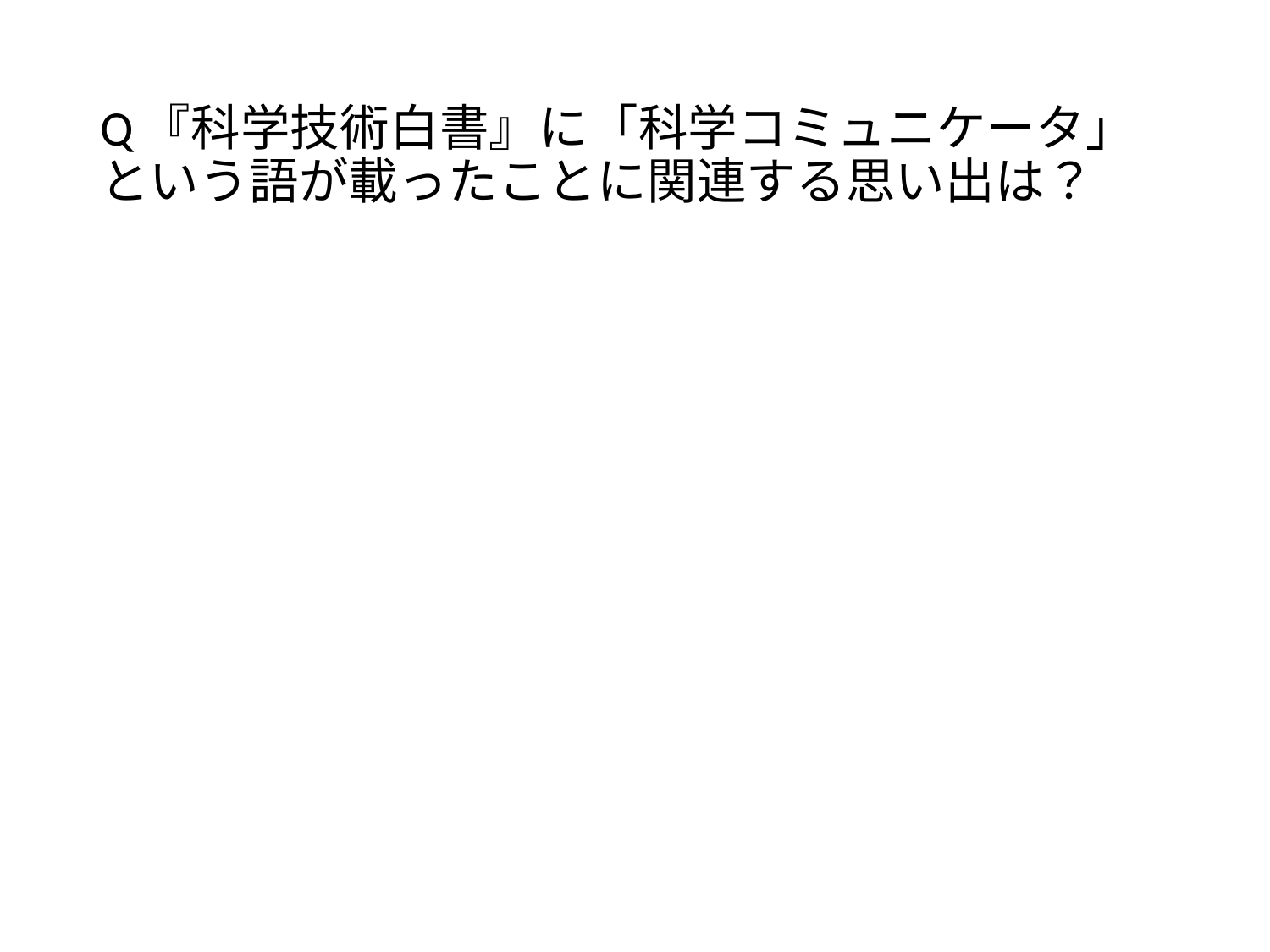

# Q『科学技術白書』に「科学コミュニケータ」という語が載ったことに関連する思い出は？